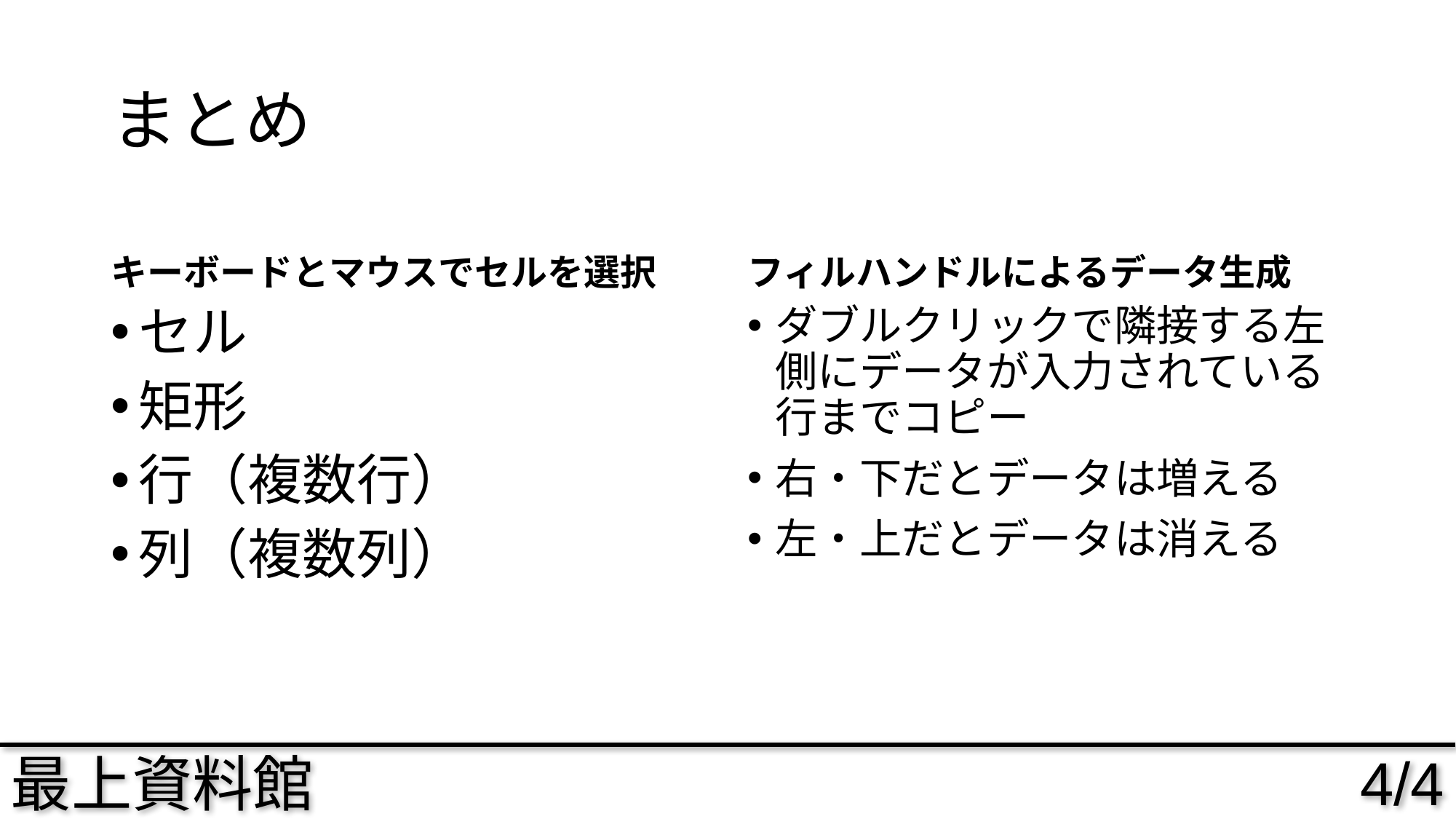

# まとめ
キーボードとマウスでセルを選択
フィルハンドルによるデータ生成
セル
矩形
行（複数行）
列（複数列）

ダブルクリックで隣接する左側にデータが入力されている行までコピー
右・下だとデータは増える
左・上だとデータは消える